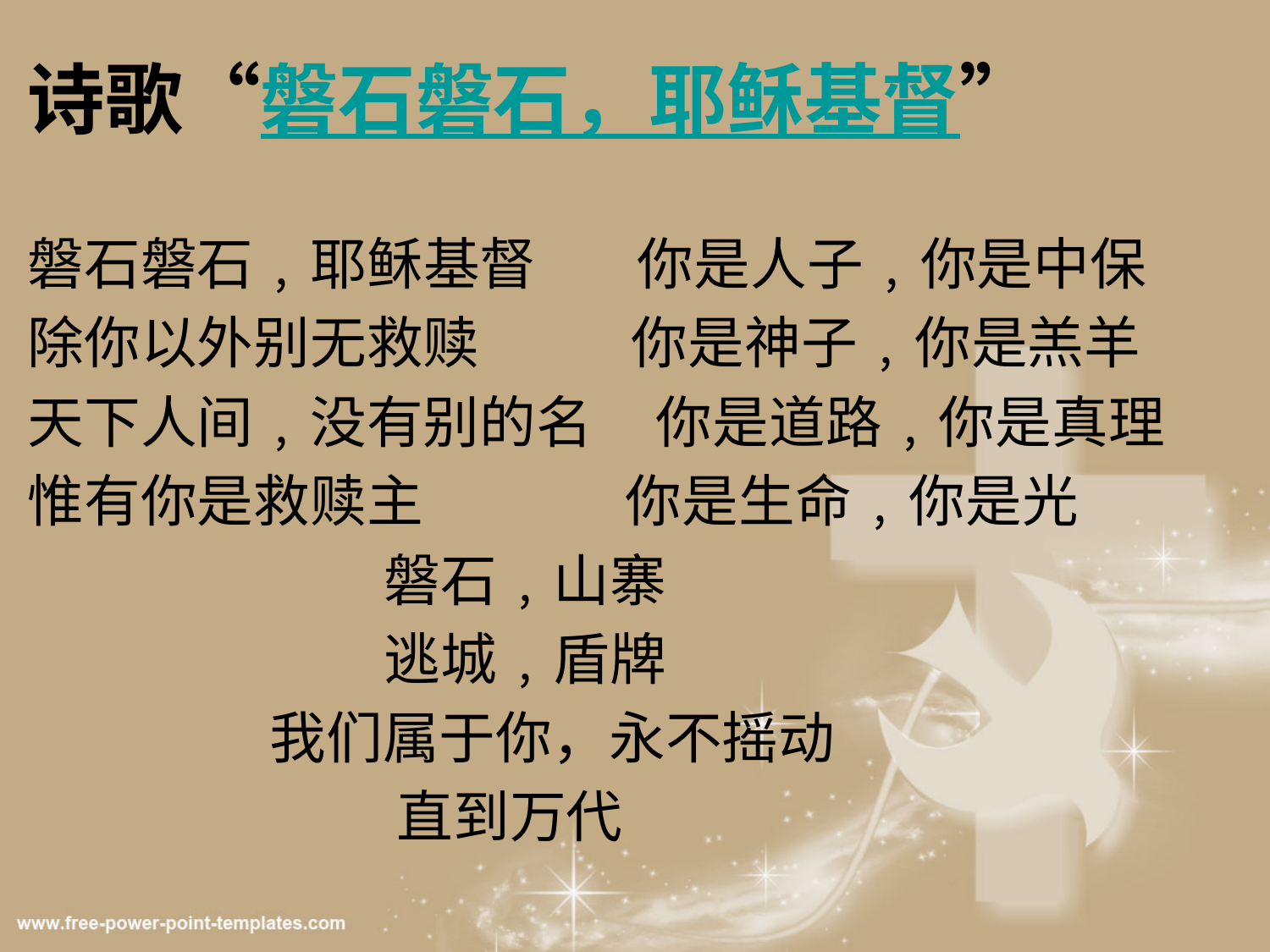

# 诗歌“磐石磐石，耶稣基督”
磐石磐石﹐耶稣基督        你是人子﹐你是中保
除你以外别无救赎            你是神子﹐你是羔羊
天下人间﹐没有别的名     你是道路﹐你是真理
惟有你是救赎主                你是生命﹐你是光
                           磐石﹐山寨
                           逃城﹐盾牌
                  我们属于你，永不摇动
                            直到万代